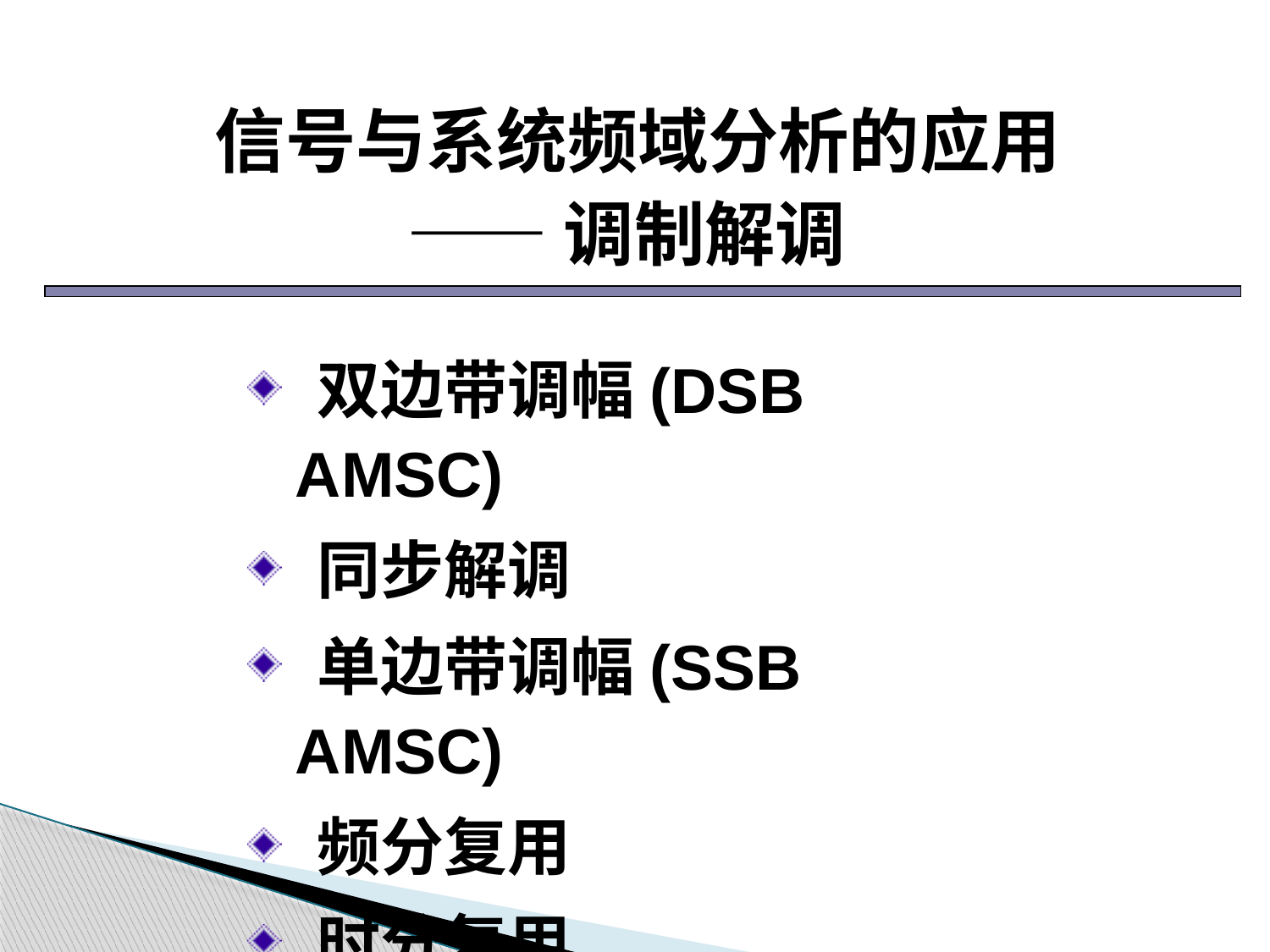

信号与系统频域分析的应用
—— 调制解调

  双边带调幅(DSB AMSC)
  同步解调
  单边带调幅(SSB AMSC)
  频分复用
  时分复用